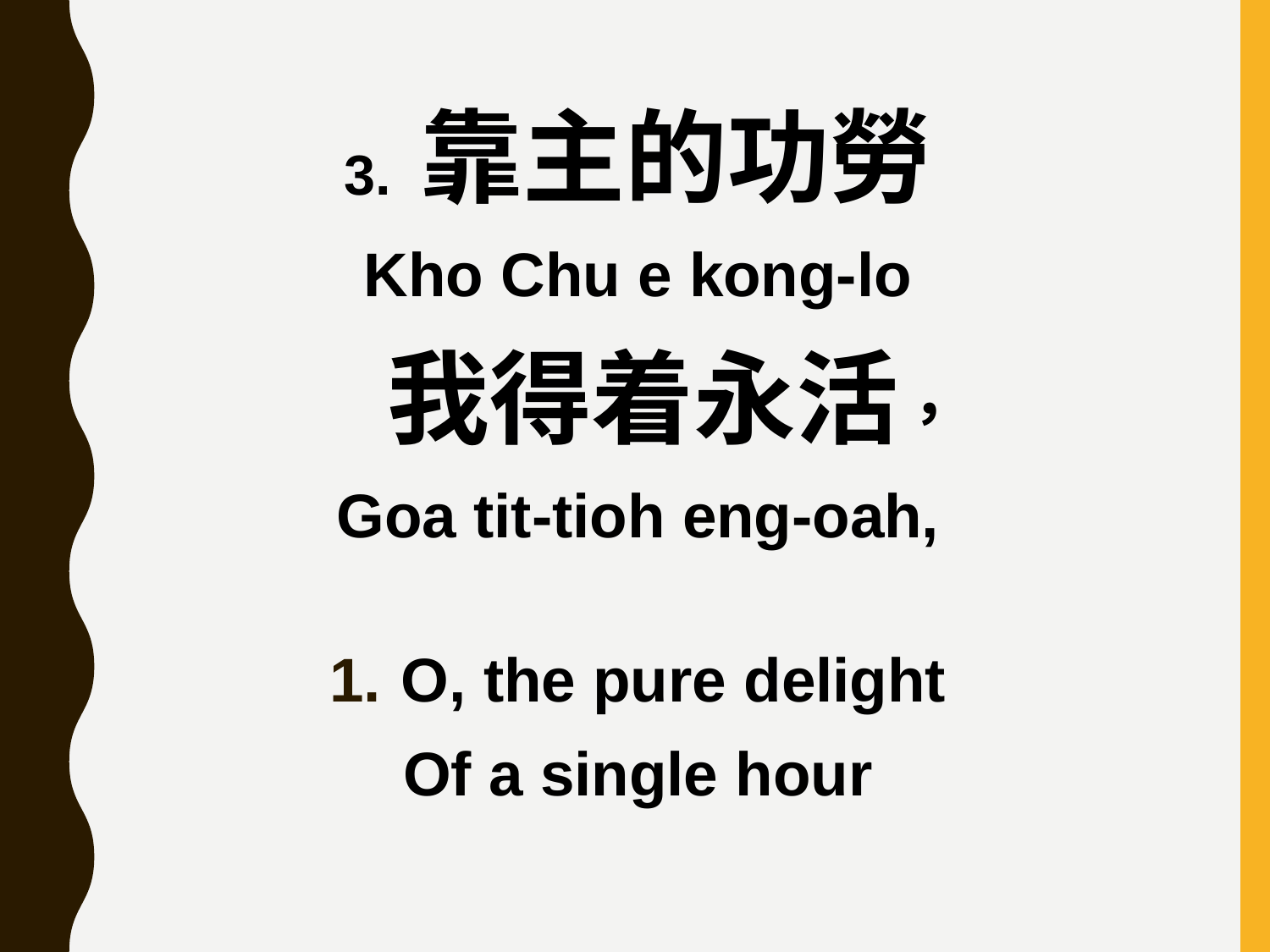

3. 靠主的功勞
Kho Chu e kong-lo
  我得着永活，
Goa tit-tioh eng-oah,

O, the pure delight
Of a single hour